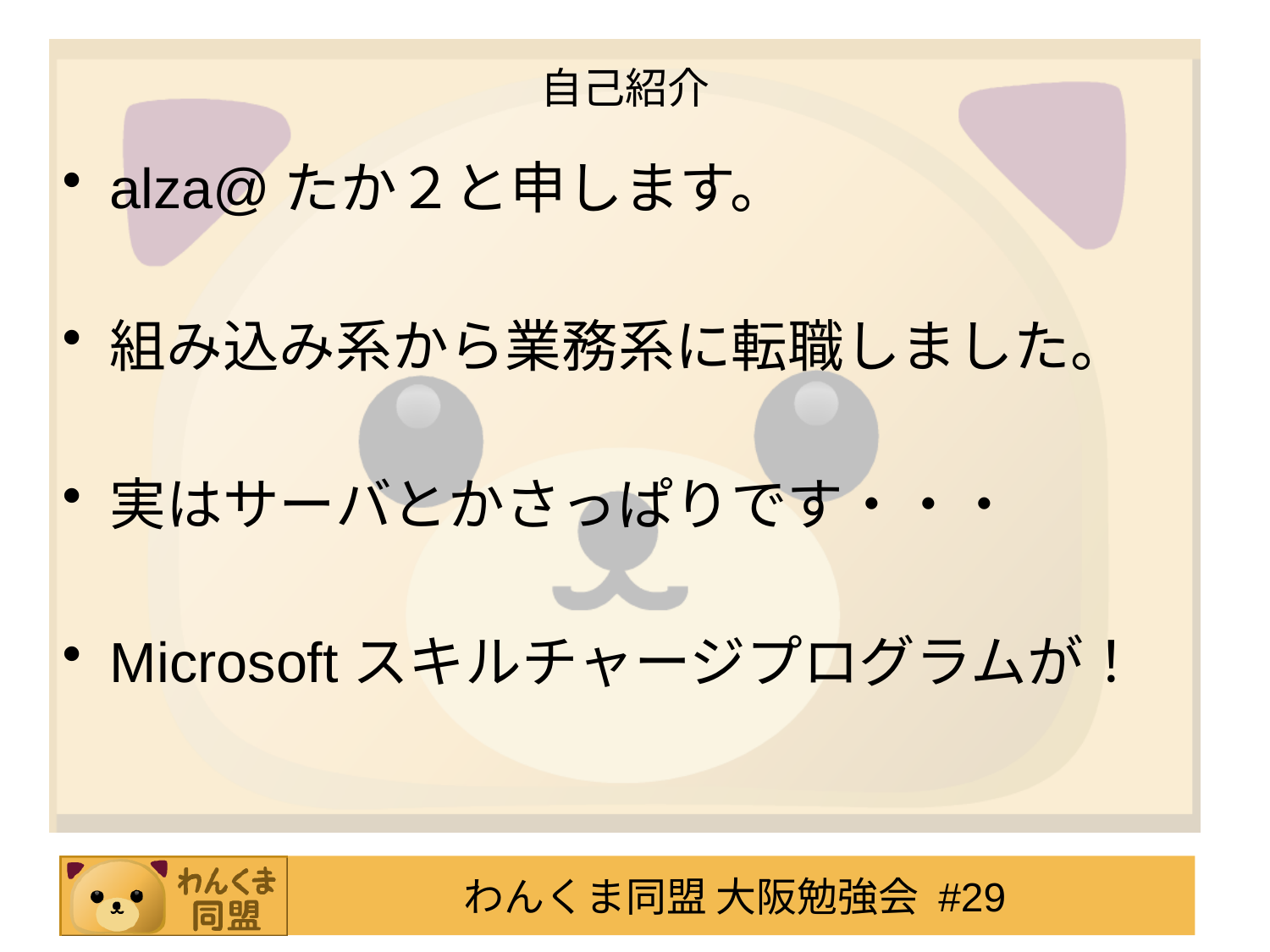

# 自己紹介
alza@たか２と申します。

組み込み系から業務系に転職しました。

実はサーバとかさっぱりです・・・

Microsoftスキルチャージプログラムが！